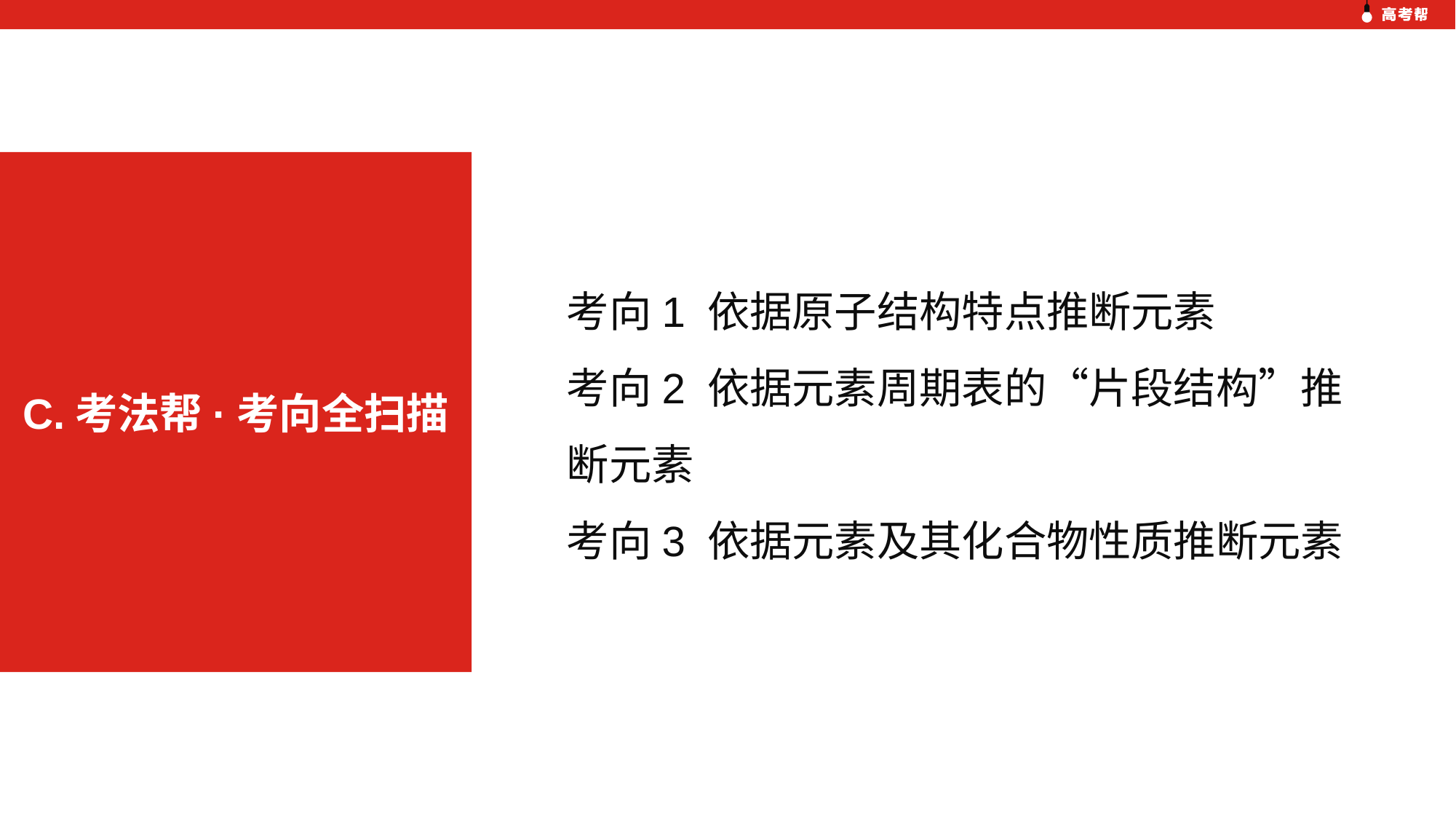

考向1 依据原子结构特点推断元素
考向2 依据元素周期表的“片段结构”推断元素
考向3 依据元素及其化合物性质推断元素
C.考法帮·考向全扫描